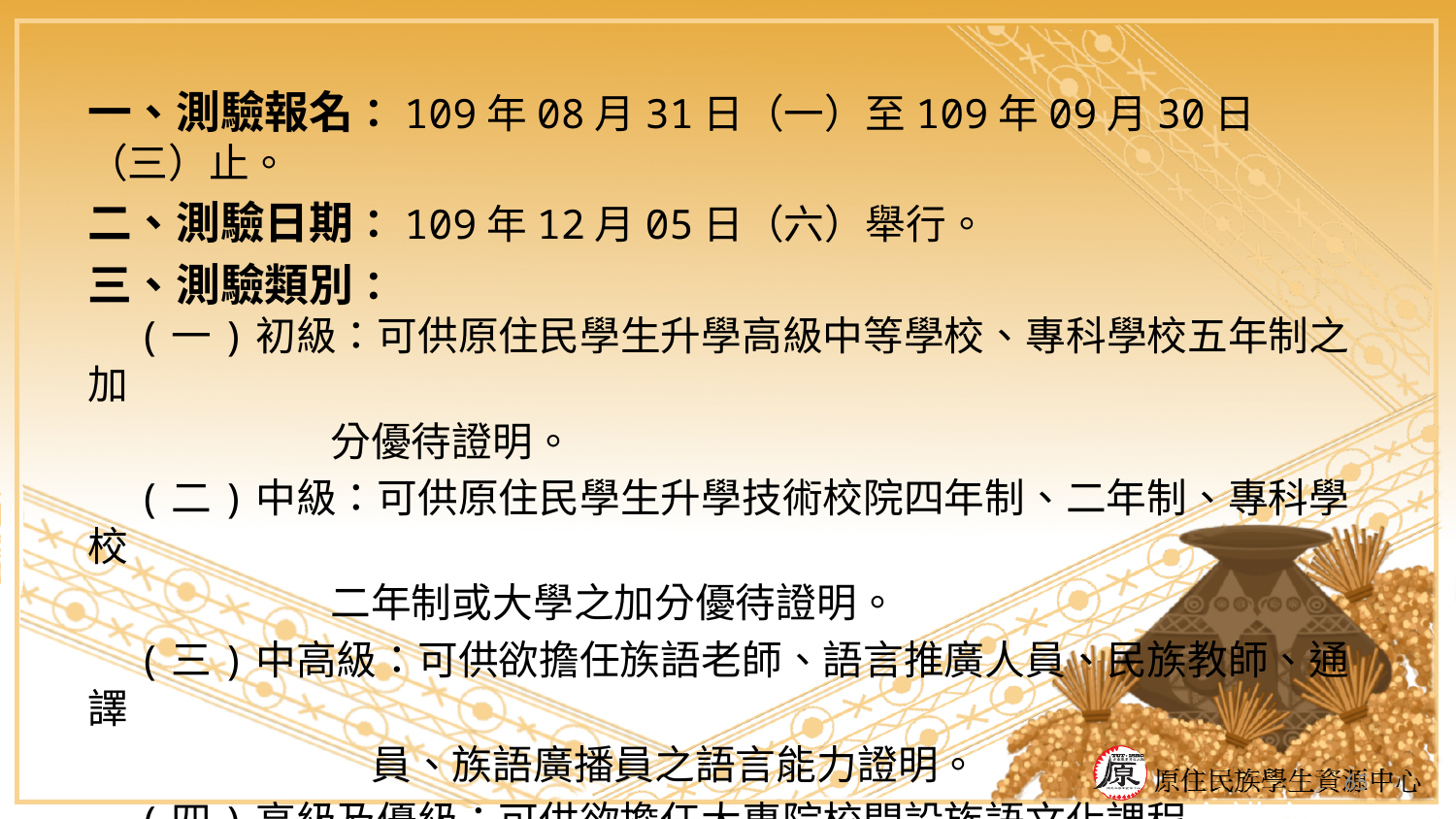

一、測驗報名：109年08月31日（一）至109年09月30日（三）止。
二、測驗日期：109年12月05日（六）舉行。
三、測驗類別：
　(一)初級：可供原住民學生升學高級中等學校、專科學校五年制之加
　　　　　　分優待證明。
　(二)中級：可供原住民學生升學技術校院四年制、二年制、專科學校
　　　　　　二年制或大學之加分優待證明。
　(三)中高級：可供欲擔任族語老師、語言推廣人員、民族教師、通譯
　　　　　　　員、族語廣播員之語言能力證明。
　(四)高級及優級：可供欲擔任大專院校開設族語文化課程之講座、部
　　　　　　　　　落學校族語文化課程講座之語言能力證明。
65